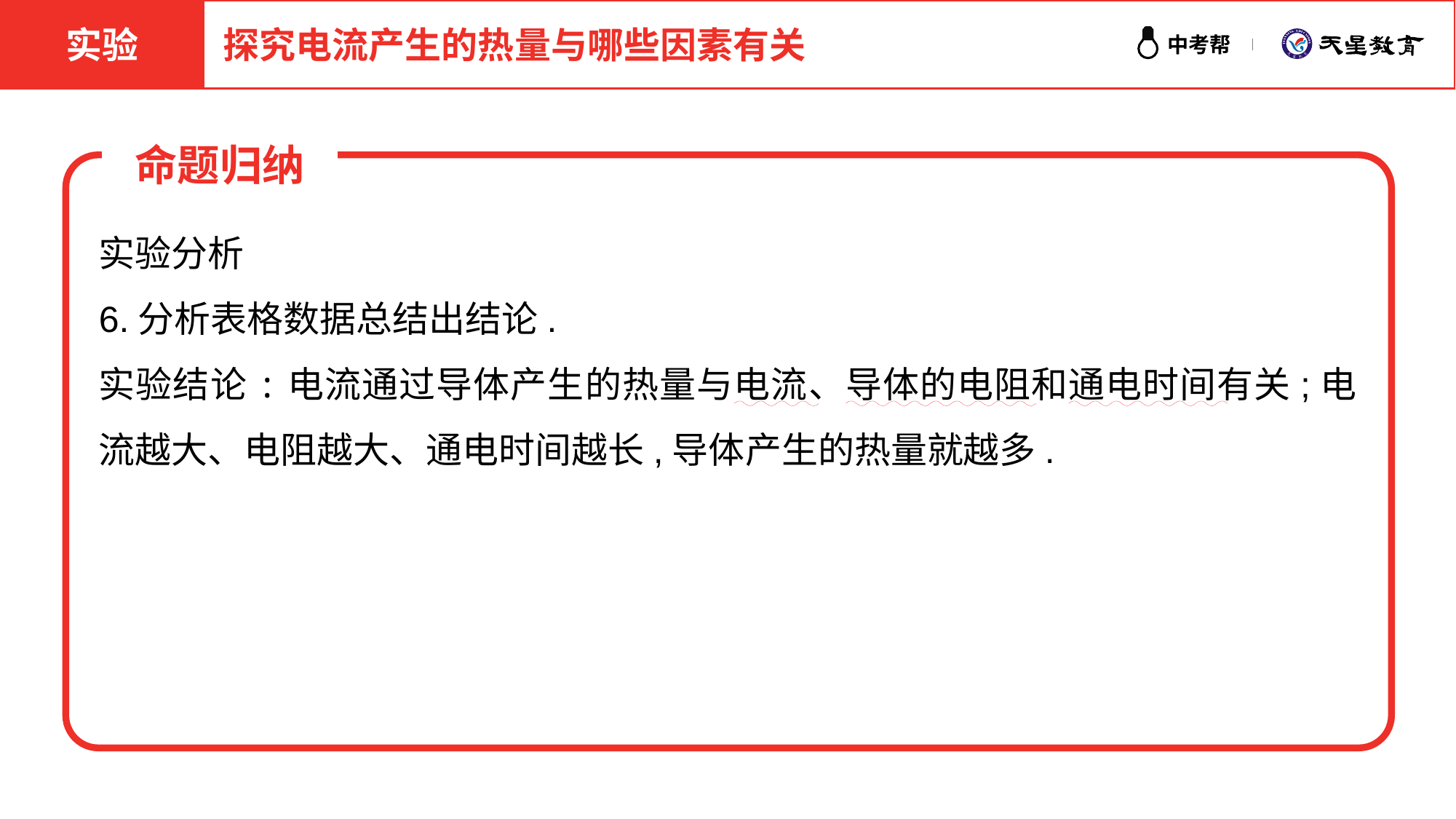

实验
探究电流产生的热量与哪些因素有关
命题归纳

实验分析
6.分析表格数据总结出结论.
实验结论:电流通过导体产生的热量与电流、导体的电阻和通电时间有关;电流越大、电阻越大、通电时间越长,导体产生的热量就越多.